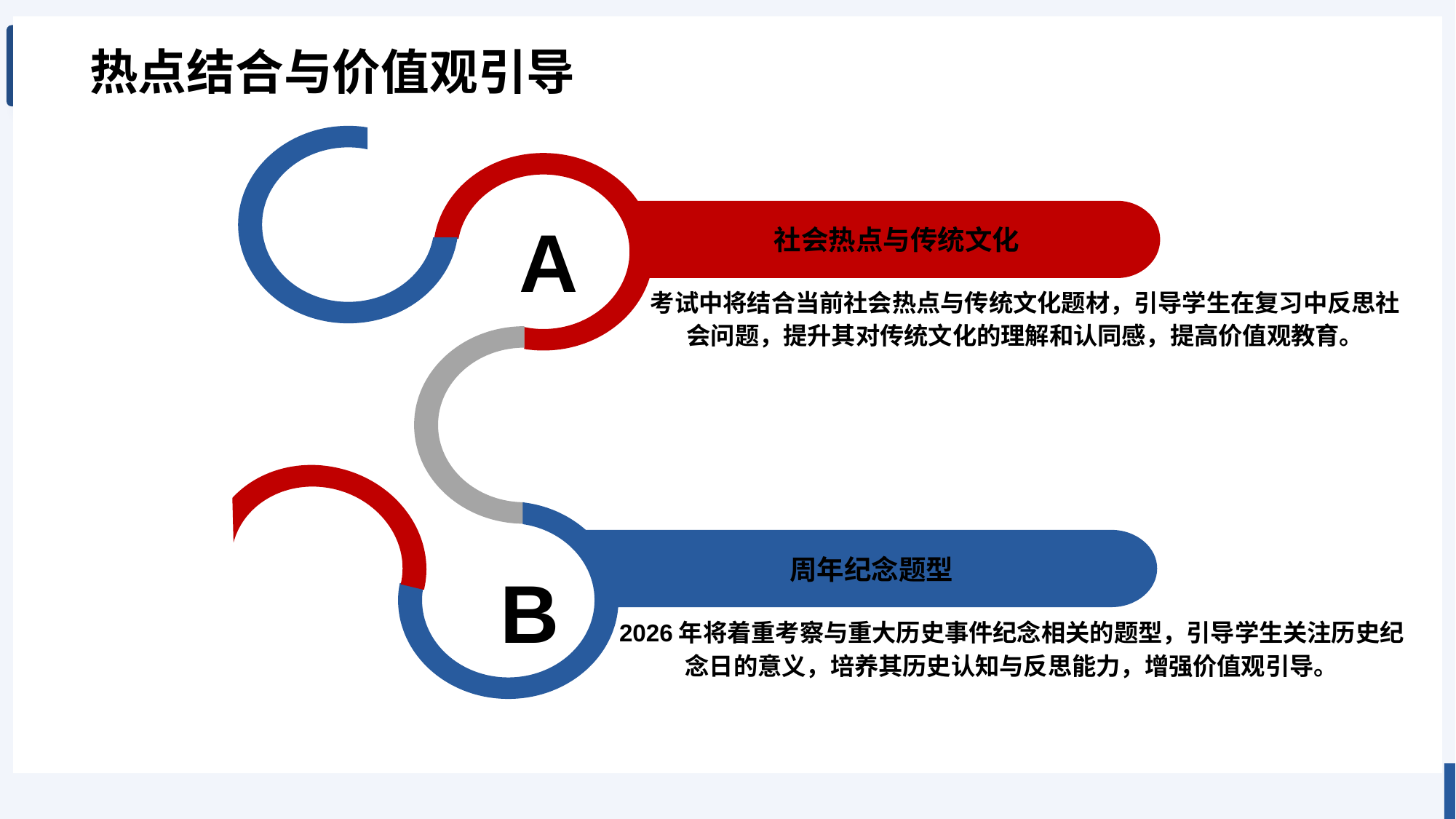

热点结合与价值观引导

社会热点与传统文化
A
考试中将结合当前社会热点与传统文化题材，引导学生在复习中反思社会问题，提升其对传统文化的理解和认同感，提高价值观教育。

周年纪念题型
B
2026年将着重考察与重大历史事件纪念相关的题型，引导学生关注历史纪念日的意义，培养其历史认知与反思能力，增强价值观引导。